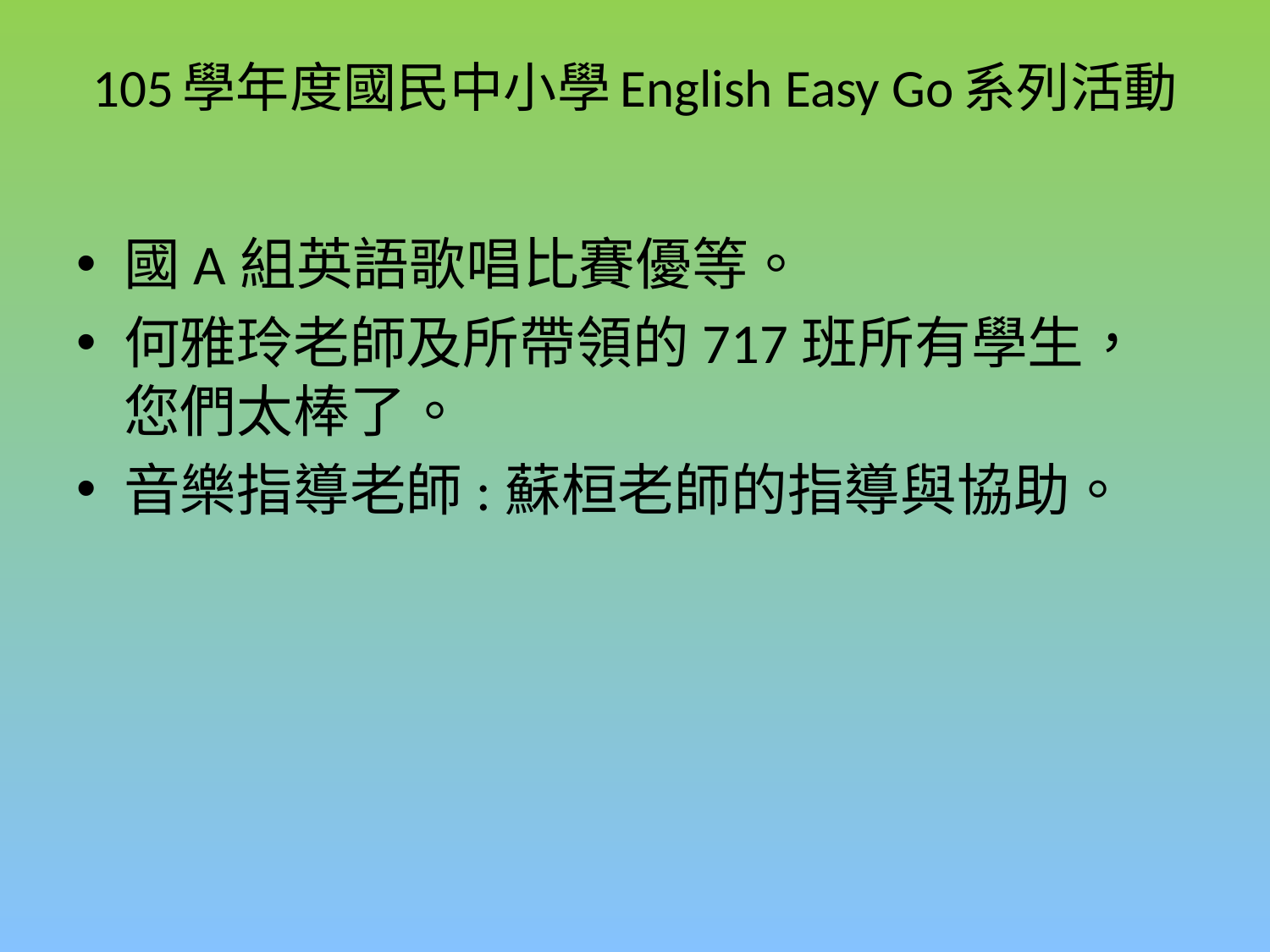

# 105學年度國民中小學English Easy Go系列活動
國A組英語歌唱比賽優等。
何雅玲老師及所帶領的717班所有學生，您們太棒了。
音樂指導老師:蘇桓老師的指導與協助。